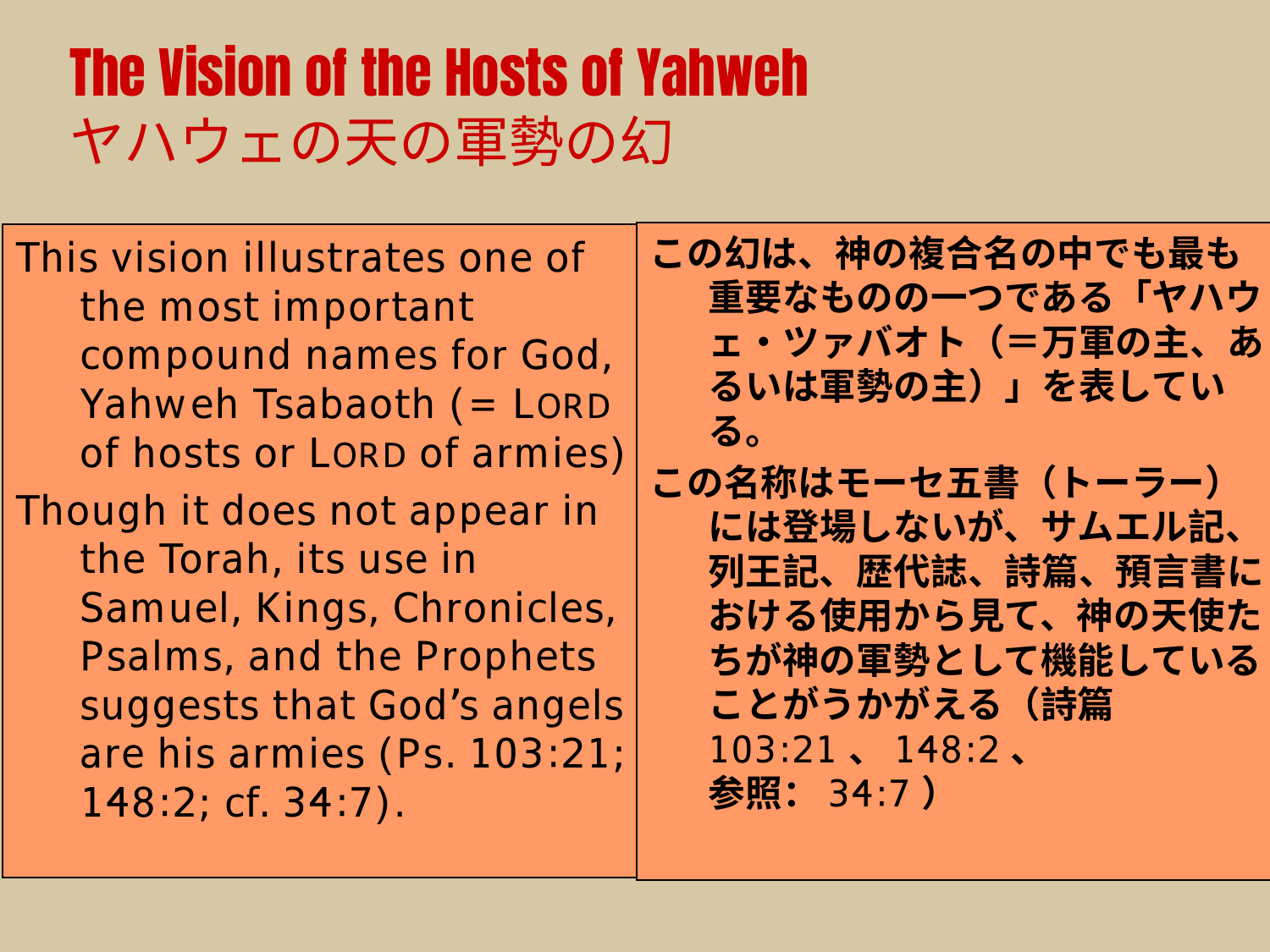

The Vision of the Hosts of Yahweh
ヤハウェの天の軍勢の幻

この幻は、神の複合名の中でも最も重要なものの一つである「ヤハウェ・ツァバオト（＝万軍の主、あるいは軍勢の主）」を表している。
この名称はモーセ五書（トーラー）には登場しないが、サムエル記、列王記、歴代誌、詩篇、預言書における使用から見て、神の天使たちが神の軍勢として機能していることがうかがえる（詩篇103:21、148:2、
参照：34:7）

This vision illustrates one of the most important compound names for God, Yahweh Tsabaoth (= LORD of hosts or LORD of armies)
Though it does not appear in the Torah, its use in Samuel, Kings, Chronicles, Psalms, and the Prophets suggests that God’s angels are his armies (Ps. 103:21; 148:2; cf. 34:7).